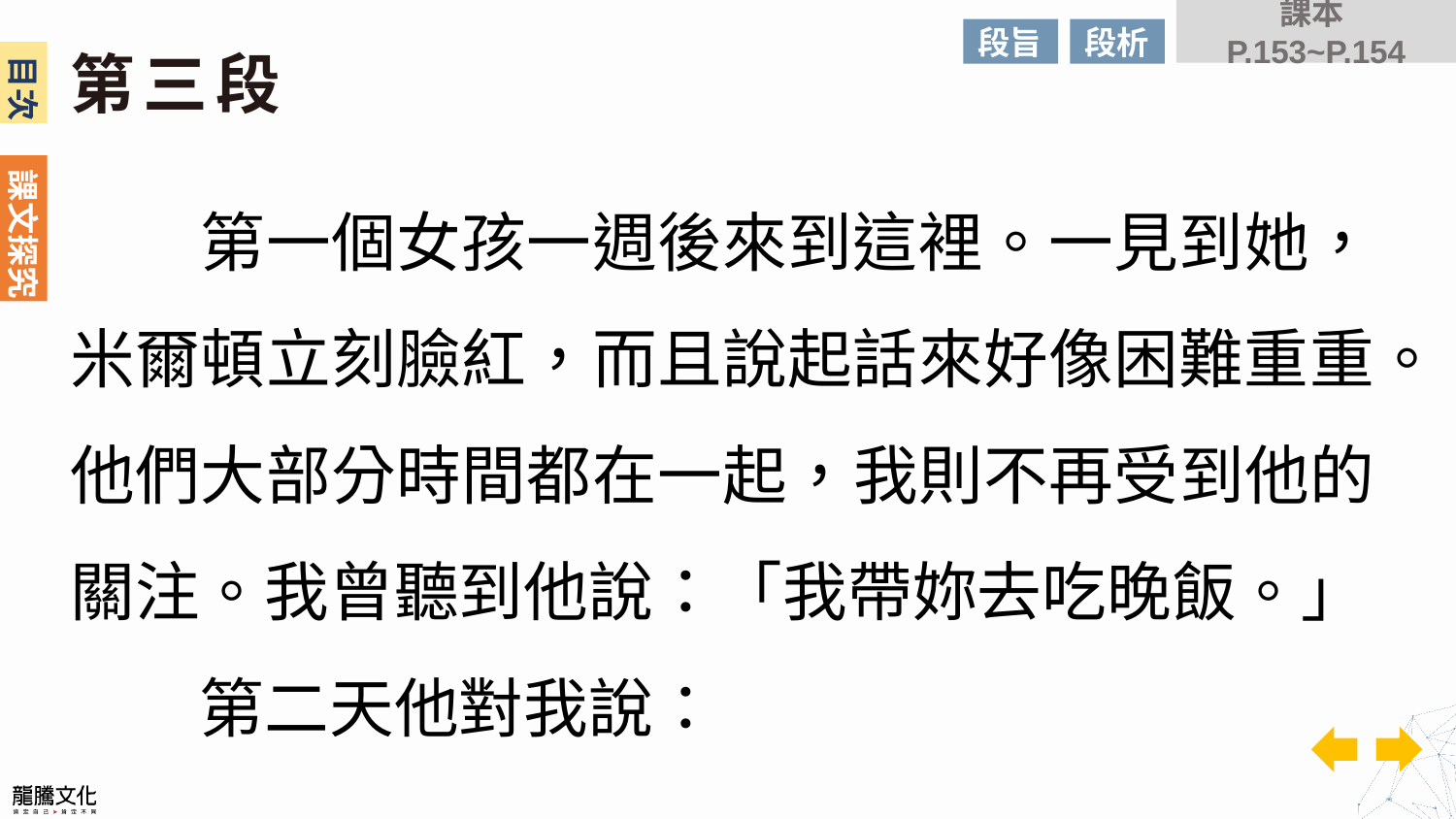

課本P.153~P.154
段旨
段析
第三段
　　第一個女孩一週後來到這裡。一見到她，米爾頓立刻臉紅，而且說起話來好像困難重重。他們大部分時間都在一起，我則不再受到他的關注。我曾聽到他說：「我帶妳去吃晚飯。」
　　第二天他對我說：